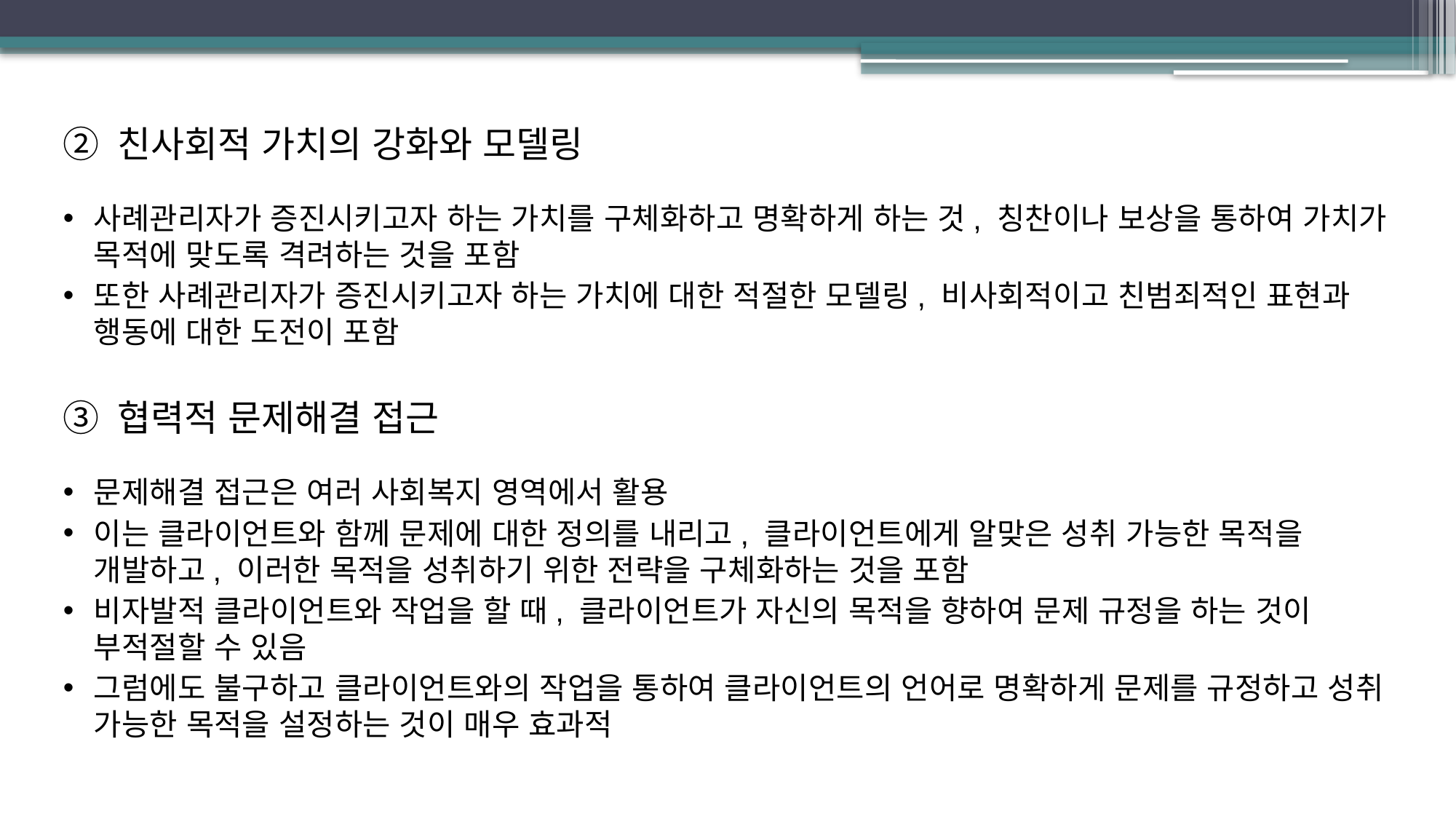

친사회적 가치의 강화와 모델링

사례관리자가 증진시키고자 하는 가치를 구체화하고 명확하게 하는 것, 칭찬이나 보상을 통하여 가치가 목적에 맞도록 격려하는 것을 포함
또한 사례관리자가 증진시키고자 하는 가치에 대한 적절한 모델링, 비사회적이고 친범죄적인 표현과 행동에 대한 도전이 포함

협력적 문제해결 접근

문제해결 접근은 여러 사회복지 영역에서 활용
이는 클라이언트와 함께 문제에 대한 정의를 내리고, 클라이언트에게 알맞은 성취 가능한 목적을 개발하고, 이러한 목적을 성취하기 위한 전략을 구체화하는 것을 포함
비자발적 클라이언트와 작업을 할 때, 클라이언트가 자신의 목적을 향하여 문제 규정을 하는 것이 부적절할 수 있음
그럼에도 불구하고 클라이언트와의 작업을 통하여 클라이언트의 언어로 명확하게 문제를 규정하고 성취 가능한 목적을 설정하는 것이 매우 효과적